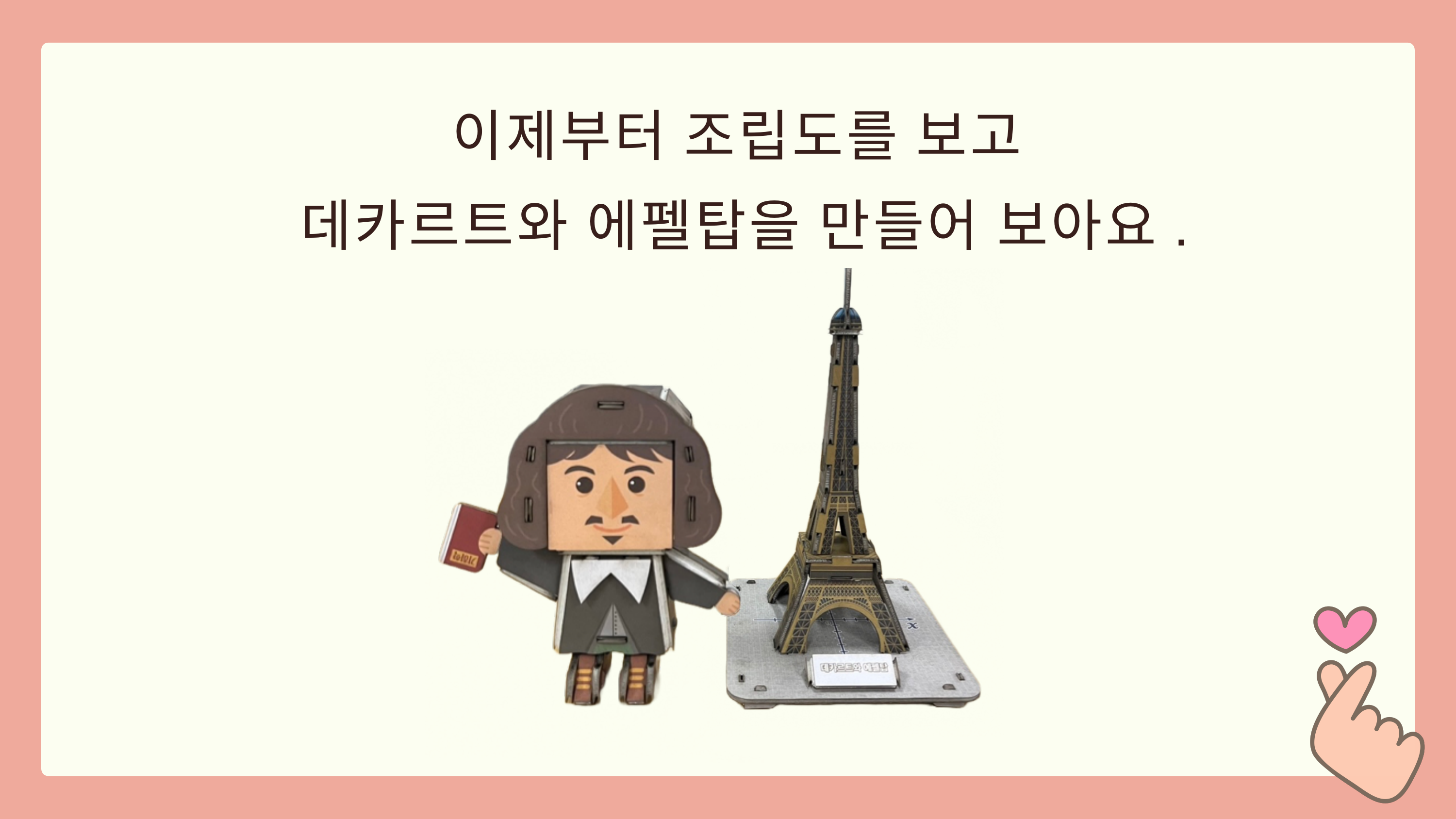

이제부터 조립도를 보고
데카르트와 에펠탑을 만들어 보아요.